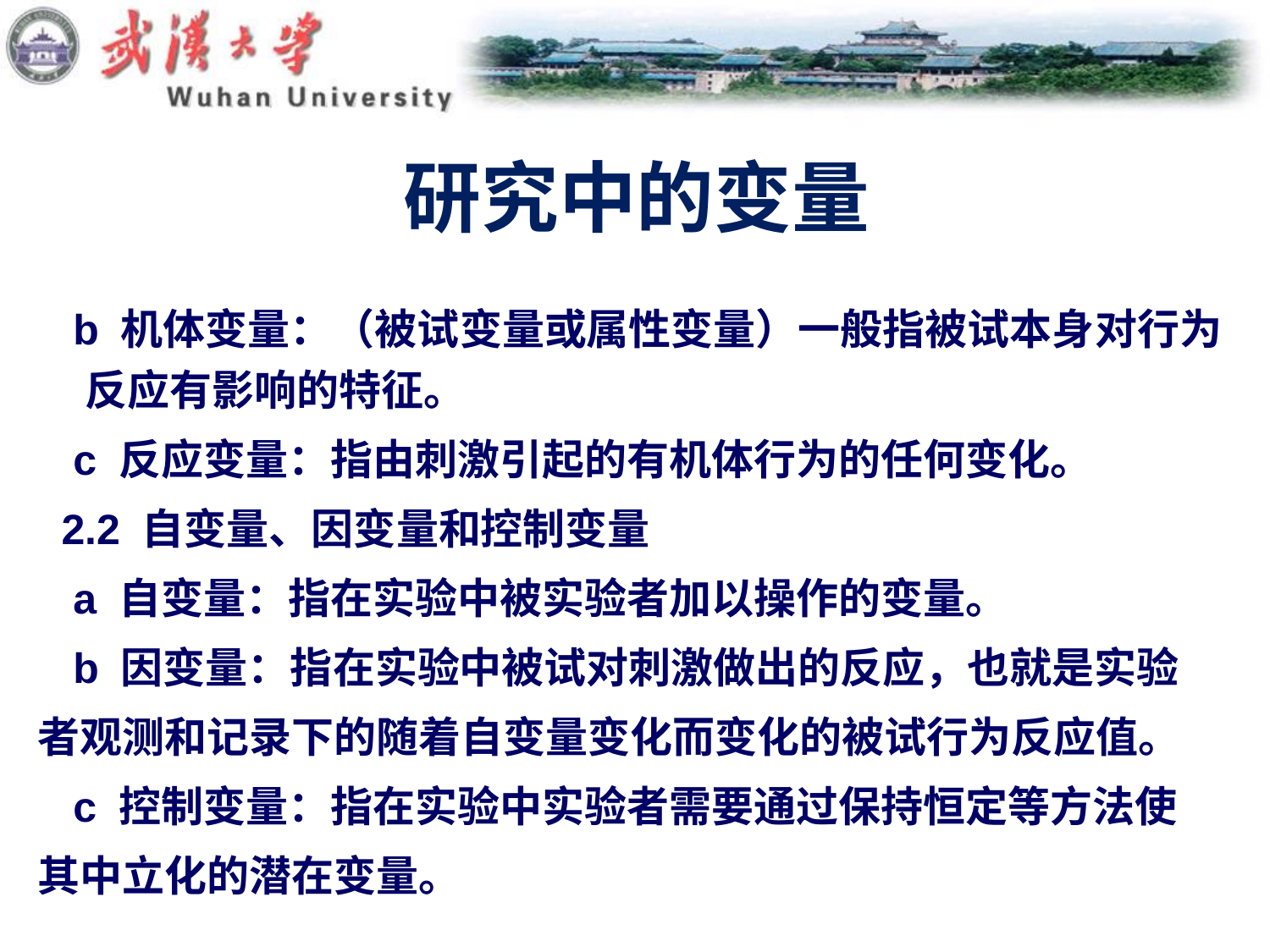

# 研究中的变量
   b 机体变量：（被试变量或属性变量）一般指被试本身对行为反应有影响的特征。
   c 反应变量：指由刺激引起的有机体行为的任何变化。
  2.2 自变量、因变量和控制变量
   a 自变量：指在实验中被实验者加以操作的变量。
   b 因变量：指在实验中被试对刺激做出的反应，也就是实验
者观测和记录下的随着自变量变化而变化的被试行为反应值。
   c 控制变量：指在实验中实验者需要通过保持恒定等方法使
其中立化的潜在变量。